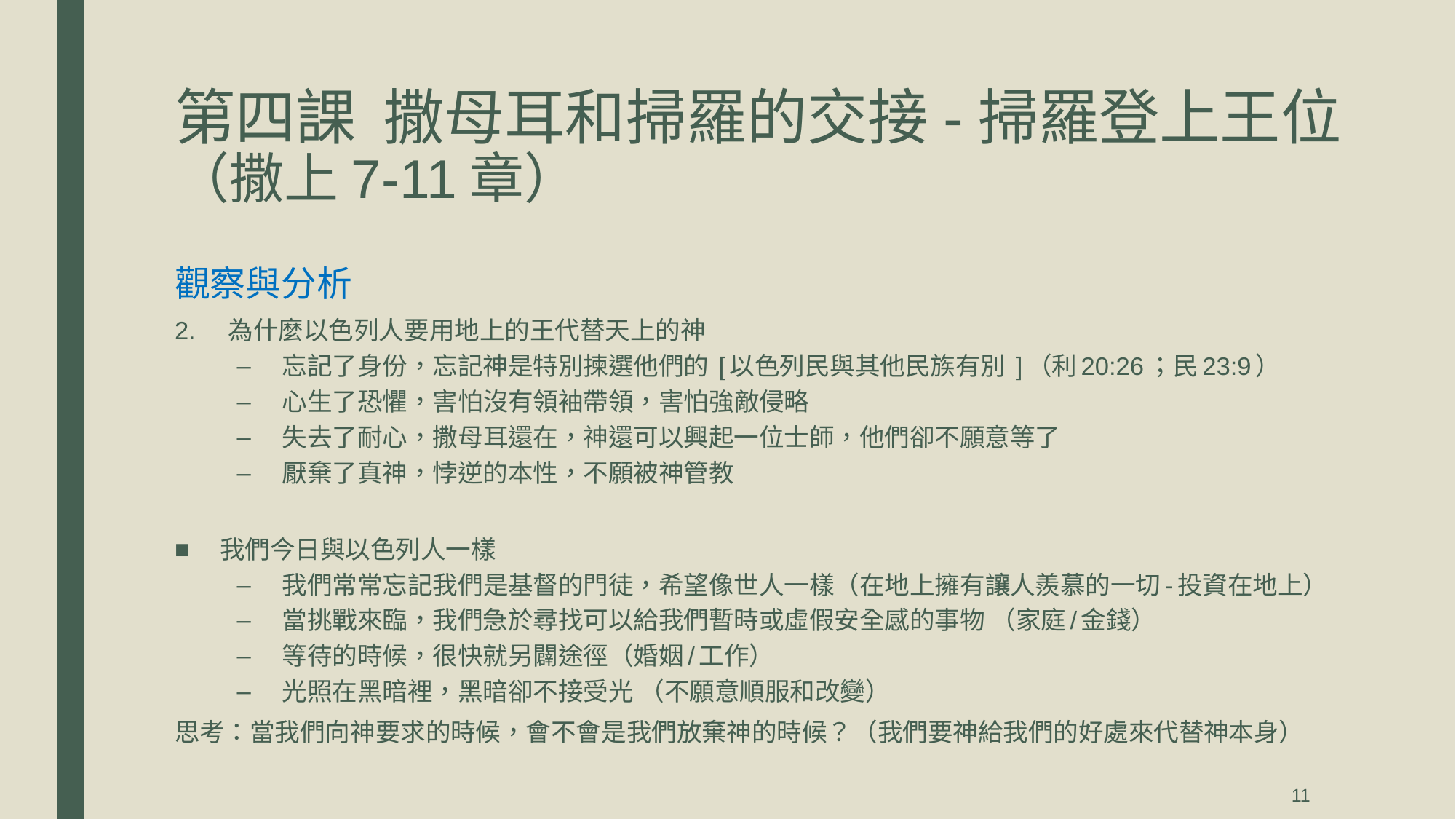

# 第四課  撒母耳和掃羅的交接-掃羅登上王位 （撒上7-11章）
觀察與分析
為什麼以色列人要用地上的王代替天上的神
忘記了身份，忘記神是特別揀選他們的 [以色列民與其他民族有別 ]（利20:26；民23:9）
心生了恐懼，害怕沒有領袖帶領，害怕強敵侵略
失去了耐心，撒母耳還在，神還可以興起一位士師，他們卻不願意等了
厭棄了真神，悖逆的本性，不願被神管教

我們今日與以色列人一樣
我們常常忘記我們是基督的門徒，希望像世人一樣（在地上擁有讓人羨慕的一切-投資在地上）
當挑戰來臨，我們急於尋找可以給我們暫時或虛假安全感的事物 （家庭/金錢）
等待的時候，很快就另闢途徑（婚姻/工作）
光照在黑暗裡，黑暗卻不接受光 （不願意順服和改變）
思考：當我們向神要求的時候，會不會是我們放棄神的時候？（我們要神給我們的好處來代替神本身）
11